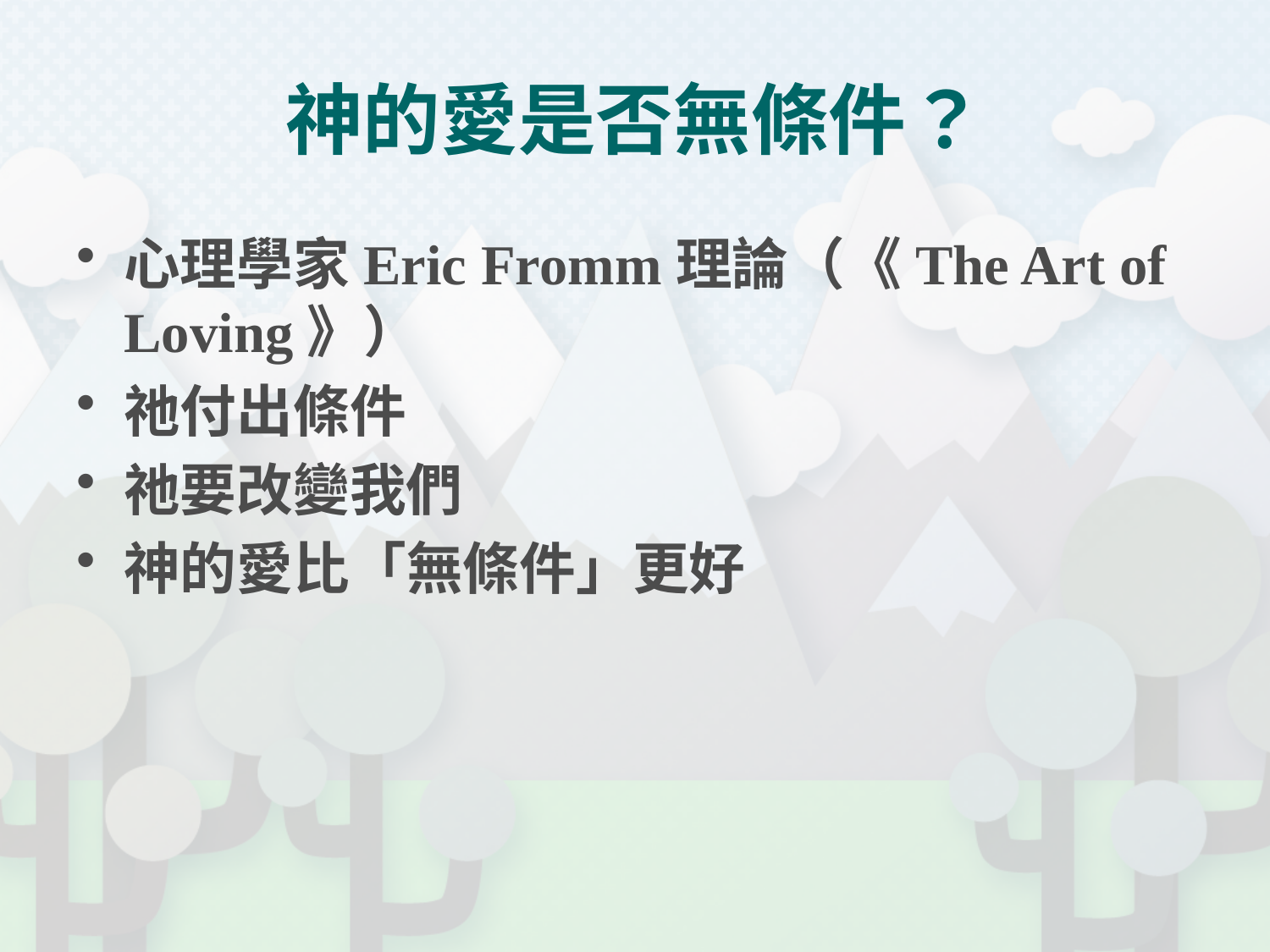

# 神的愛是否無條件？
心理學家Eric Fromm理論（《The Art of Loving》）
祂付出條件
祂要改變我們
神的愛比「無條件」更好